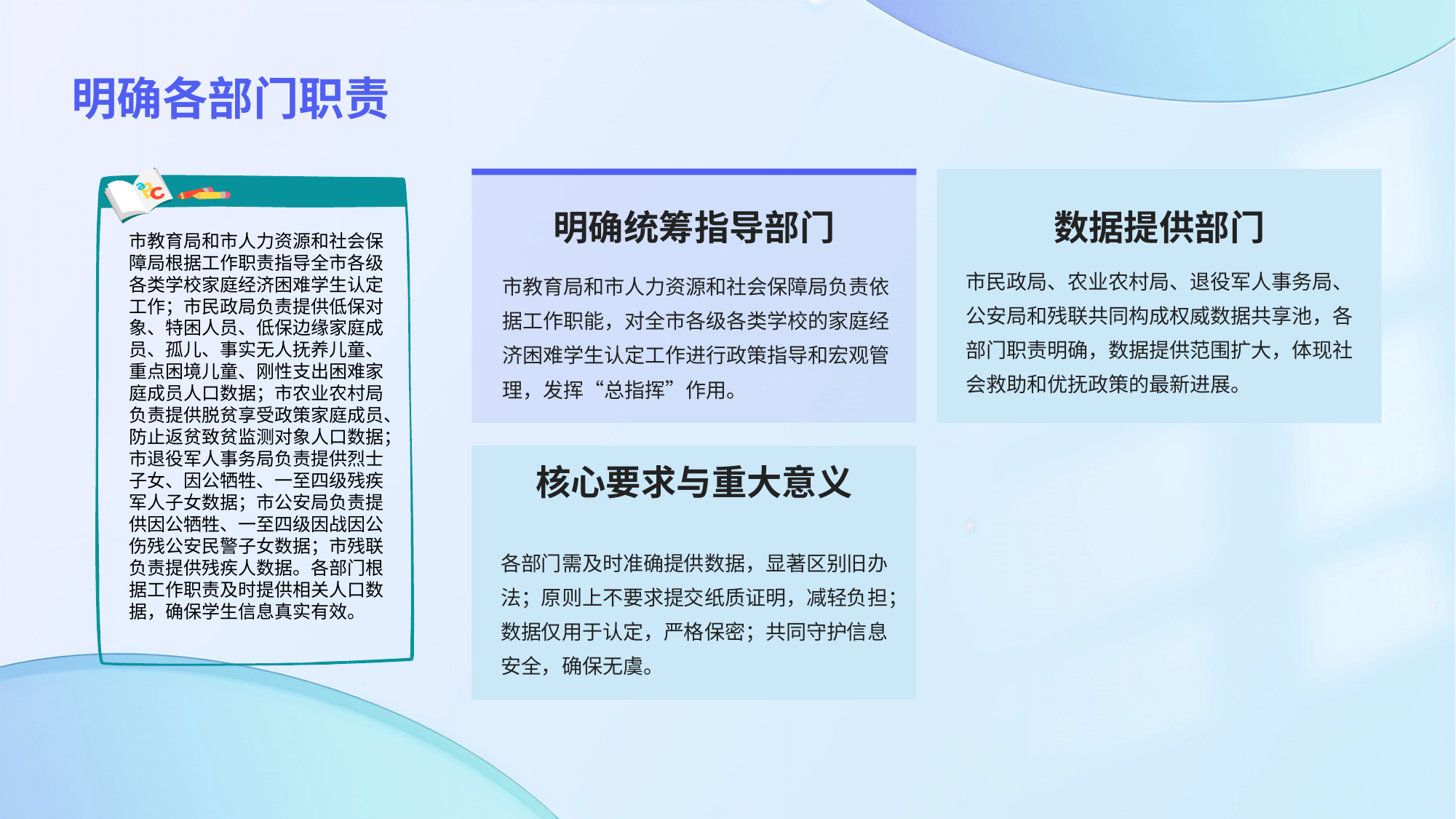

明确各部门职责

市教育局和市人力资源和社会保障局根据工作职责指导全市各级各类学校家庭经济困难学生认定工作；市民政局‌负责提供低保对象、特困人员、低保边缘家庭成员、孤儿、事实无人抚养儿童、重点困境儿童、刚性支出困难家庭成员人口数据；市农业农村局负责提供脱贫享受政策家庭成员、防止返贫致贫监测对象人口数据；市退役军人事务局负责提供烈士子女、因公牺牲、一至四级残疾军人子女数据；市公安局负责提供因公牺牲、一至四级因战因公伤残公安民警子女数据；市残联负责提供残疾人数据。各部门根据工作职责及时提供相关人口数据，确保学生信息真实有效。

明确统筹指导部门
数据提供部门
市民政局、农业农村局、退役军人事务局、公安局和残联共同构成权威数据共享池，各部门职责明确，数据提供范围扩大，体现社会救助和优抚政策的最新进展。
市教育局和市人力资源和社会保障局负责依据工作职能，对全市各级各类学校的家庭经济困难学生认定工作进行政策指导和宏观管理，发挥“总指挥”作用。

核心要求与重大意义
各部门需及时准确提供数据，显著区别旧办法；原则上不要求提交纸质证明，减轻负担；数据仅用于认定，严格保密；共同守护信息安全，确保无虞。